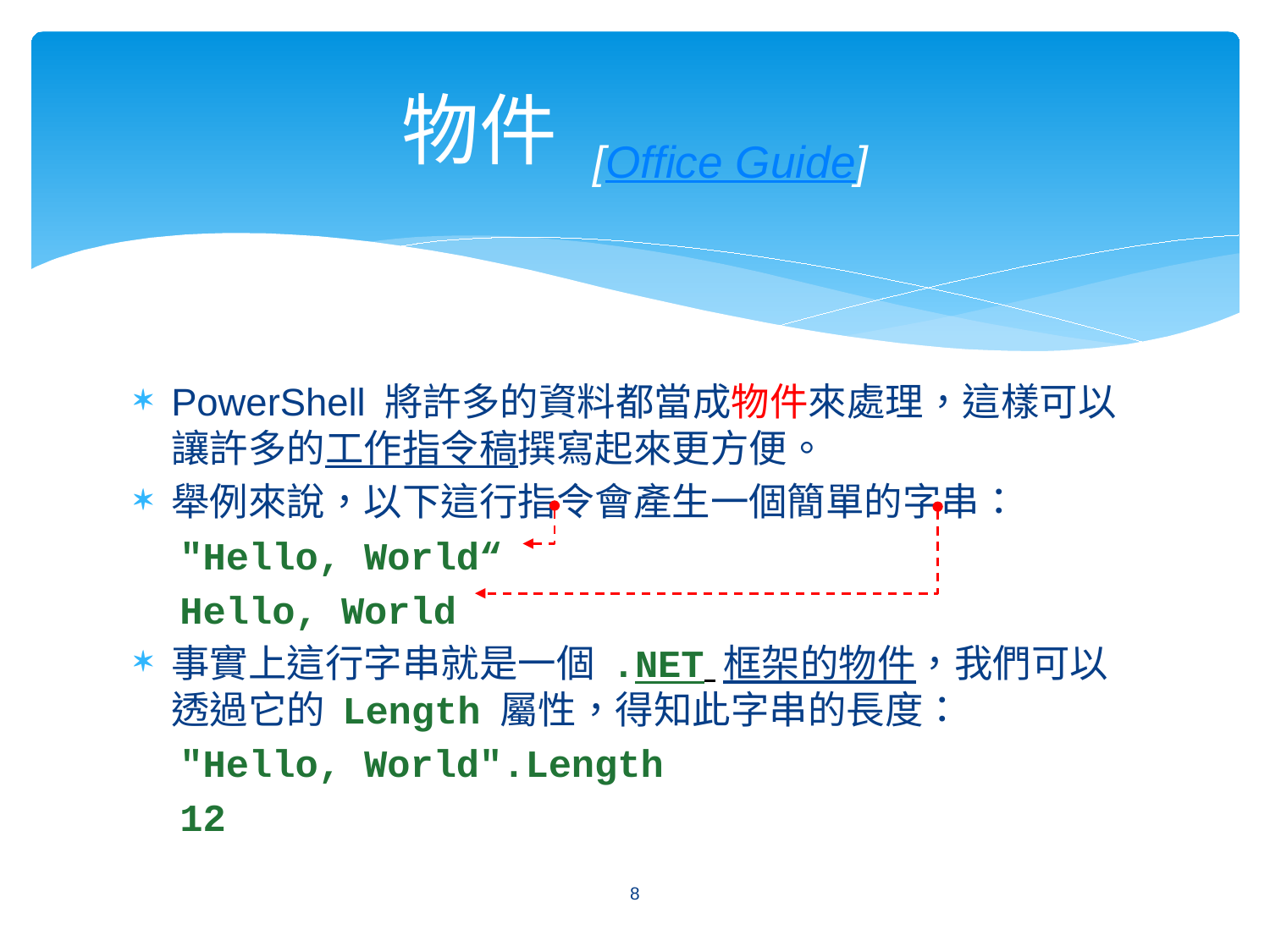

# 物件 [Office Guide]
PowerShell 將許多的資料都當成物件來處理，這樣可以讓許多的工作指令稿撰寫起來更方便。
舉例來說，以下這行指令會產生一個簡單的字串：
  "Hello, World“
  Hello, World
事實上這行字串就是一個 .NET 框架的物件，我們可以透過它的 Length 屬性，得知此字串的長度：
  "Hello, World".Length
  12

8